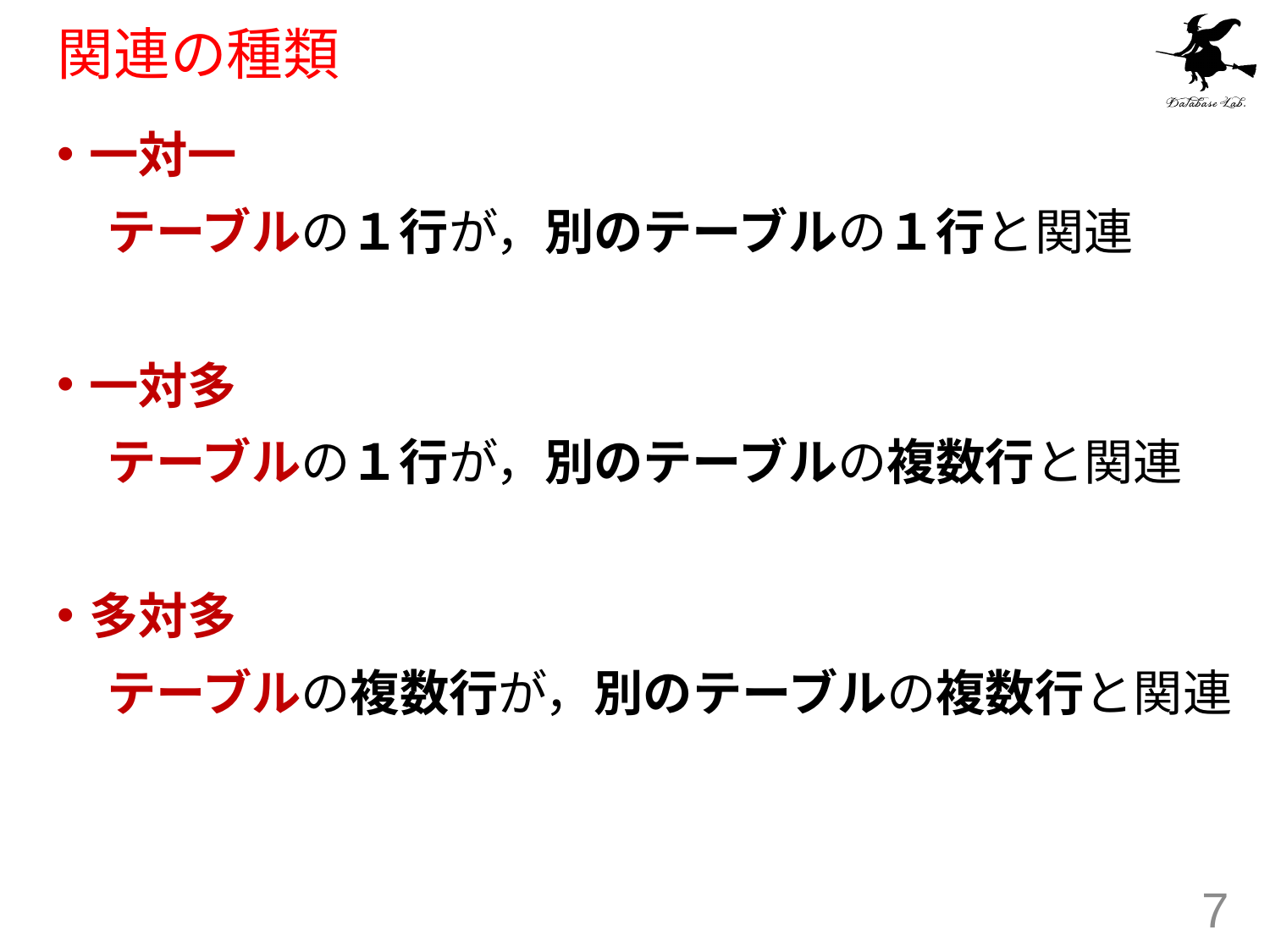

# 関連の種類
一対一
　テーブルの１行が，別のテーブルの１行と関連

一対多
　テーブルの１行が，別のテーブルの複数行と関連

多対多
　テーブルの複数行が，別のテーブルの複数行と関連

7